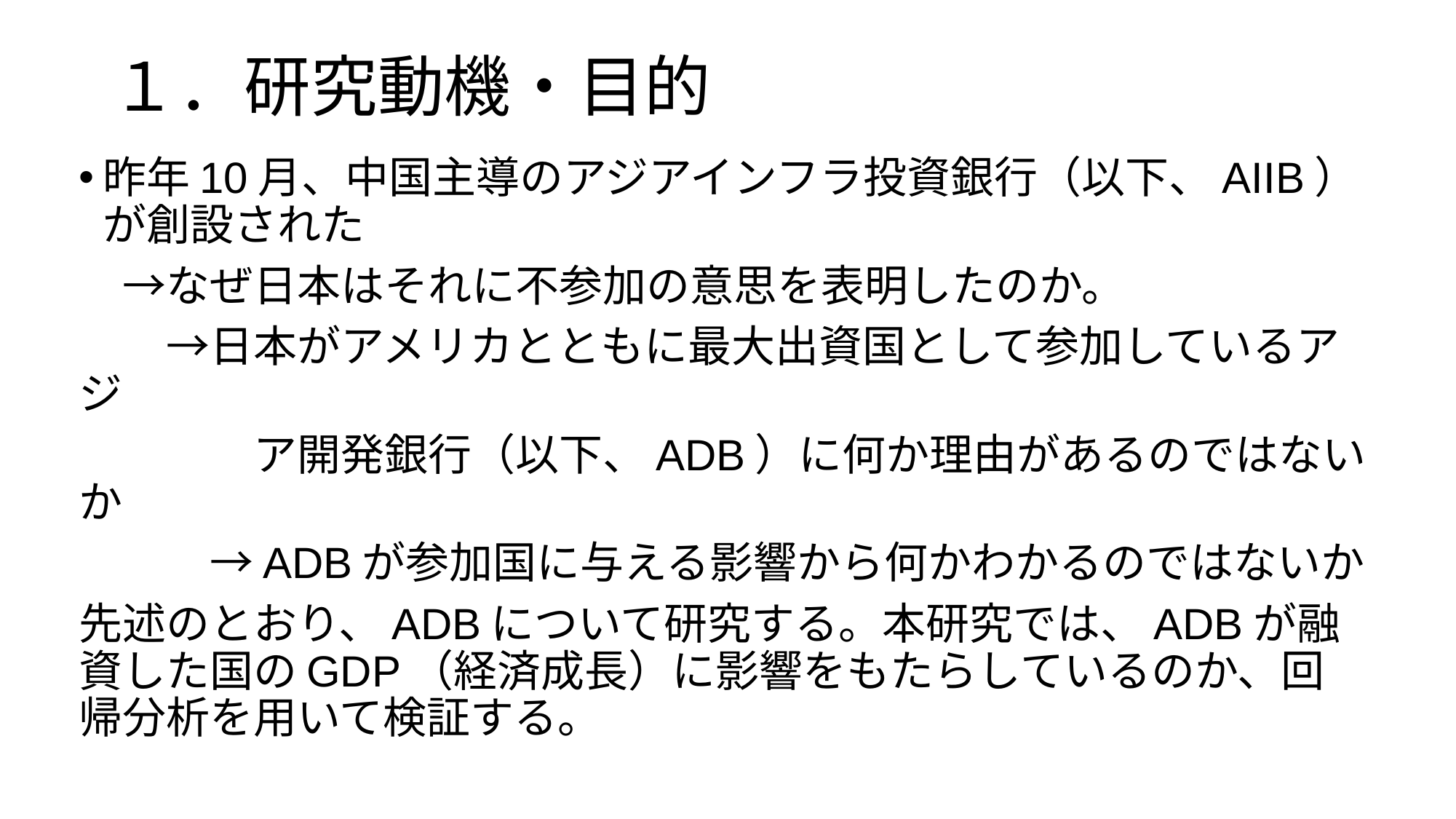

# １．研究動機・目的
昨年10月、中国主導のアジアインフラ投資銀行（以下、AIIB）が創設された
　→なぜ日本はそれに不参加の意思を表明したのか。
　　→日本がアメリカとともに最大出資国として参加しているアジ
　　　　ア開発銀行（以下、ADB）に何か理由があるのではないか
　　　→ADBが参加国に与える影響から何かわかるのではないか
先述のとおり、ADBについて研究する。本研究では、ADBが融資した国のGDP（経済成長）に影響をもたらしているのか、回帰分析を用いて検証する。